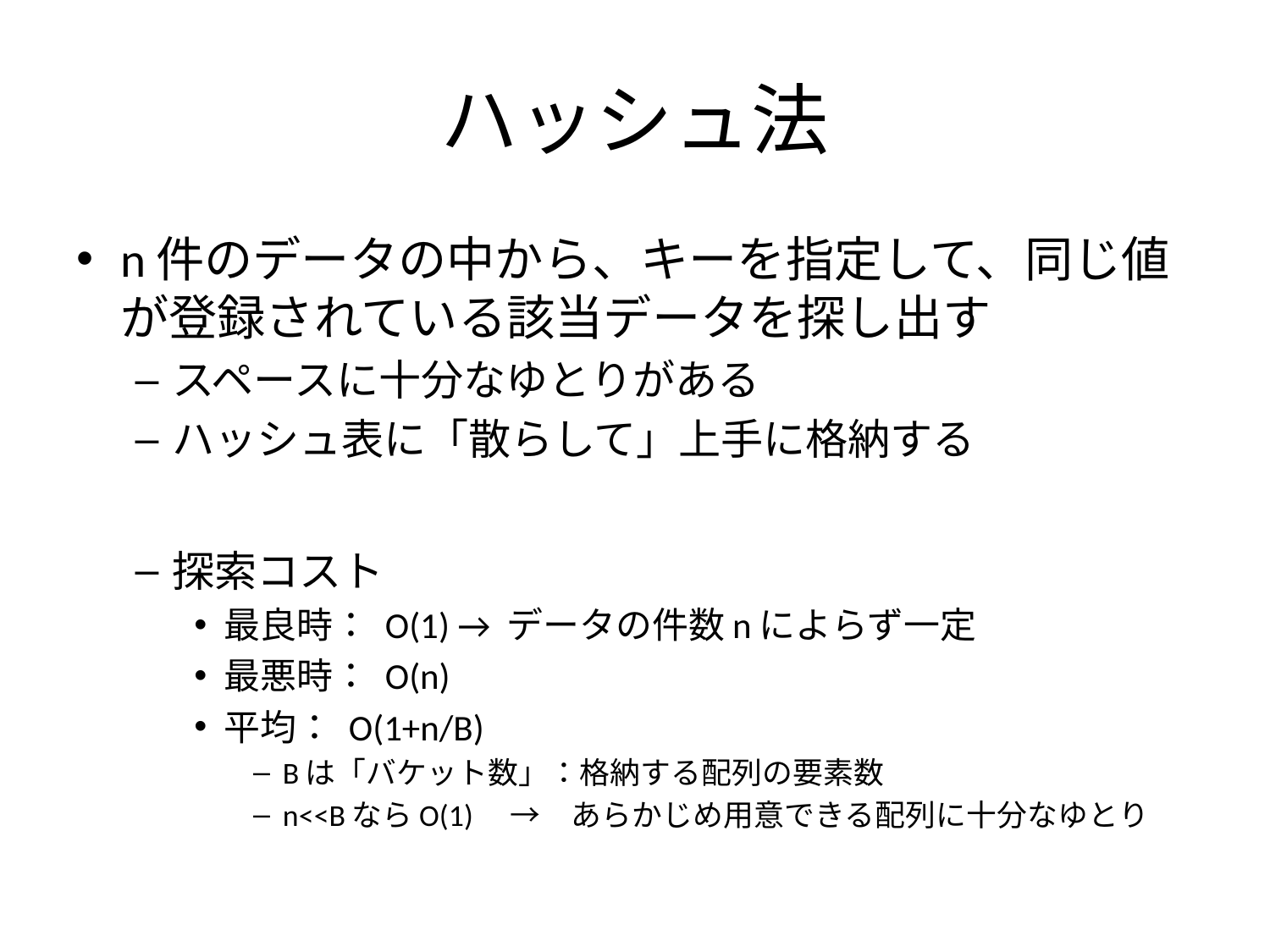

# ハッシュ法
n件のデータの中から、キーを指定して、同じ値が登録されている該当データを探し出す
スペースに十分なゆとりがある
ハッシュ表に「散らして」上手に格納する

探索コスト
最良時： O(1) → データの件数nによらず一定
最悪時： O(n)
平均： O(1+n/B)
Bは「バケット数」：格納する配列の要素数
n<<BならO(1)　→　あらかじめ用意できる配列に十分なゆとり